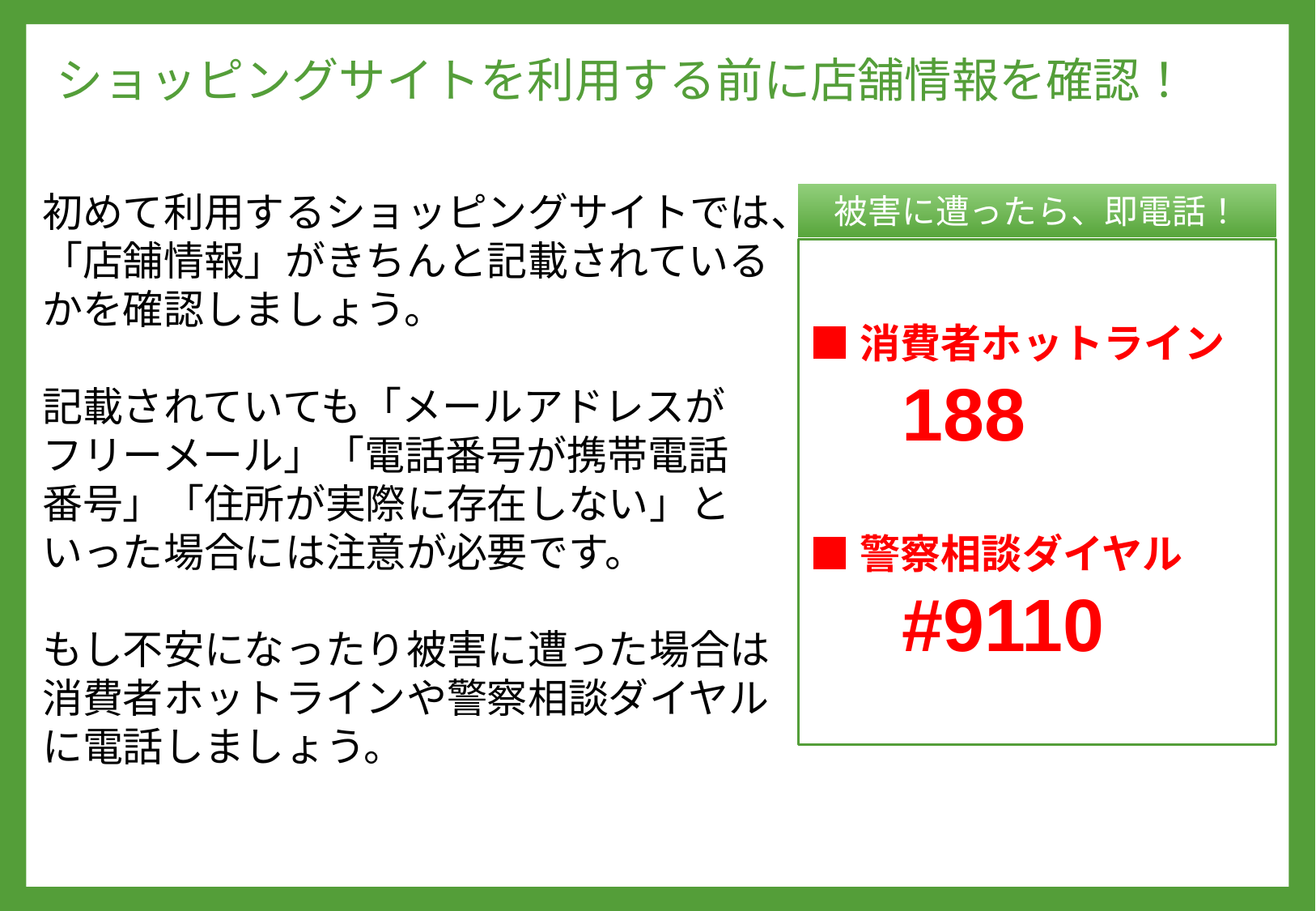

# ショッピングサイトを利用する前に店舗情報を確認！
初めて利用するショッピングサイトでは、「店舗情報」がきちんと記載されているかを確認しましょう。

記載されていても「メールアドレスが
フリーメール」「電話番号が携帯電話
番号」「住所が実際に存在しない」といった場合には注意が必要です。

もし不安になったり被害に遭った場合は消費者ホットラインや警察相談ダイヤルに電話しましょう。
被害に遭ったら、即電話！

■消費者ホットライン
　188

■警察相談ダイヤル
　#9110